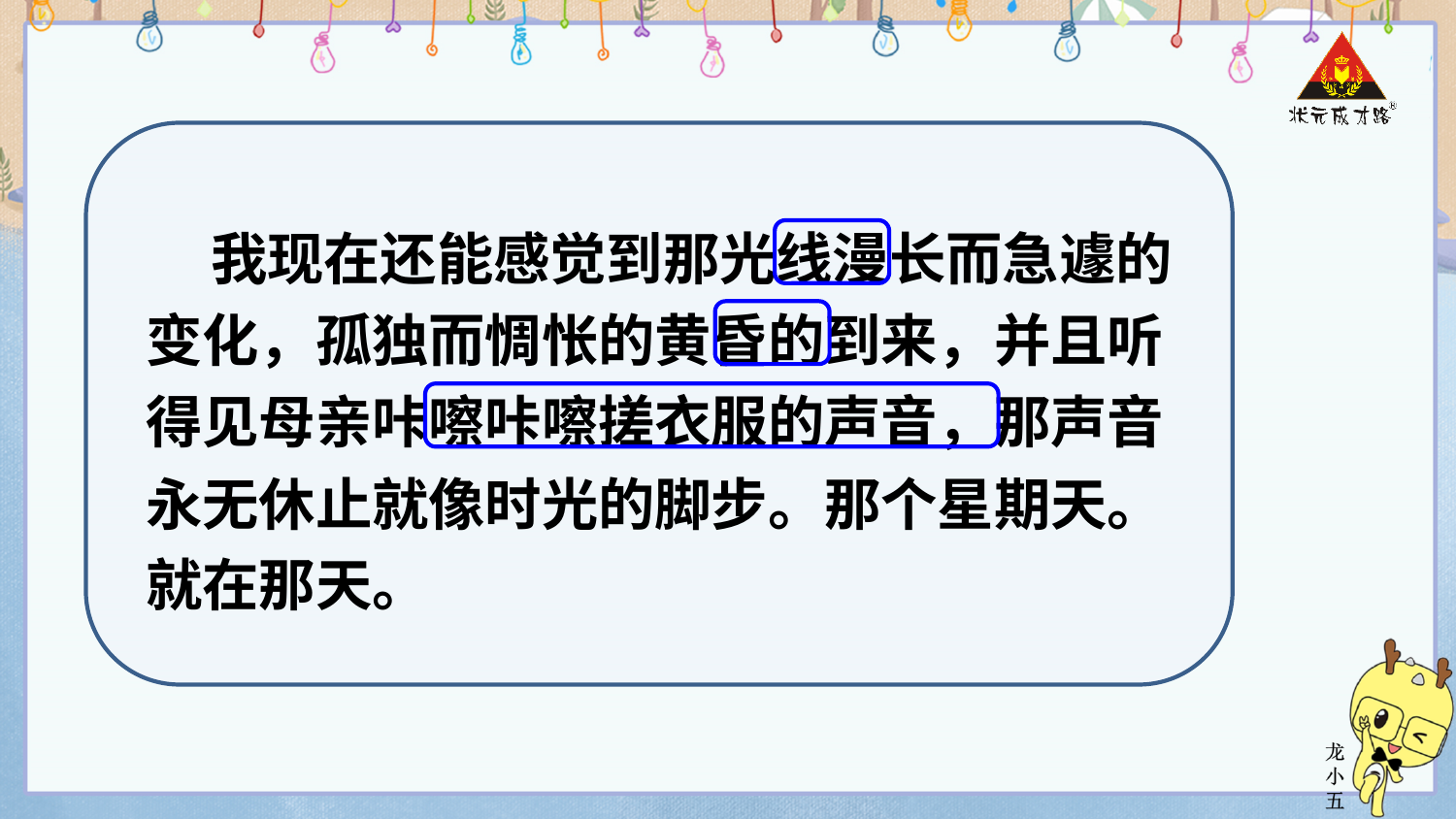

我现在还能感觉到那光线漫长而急遽的变化，孤独而惆怅的黄昏的到来，并且听得见母亲咔嚓咔嚓搓衣服的声音，那声音永无休止就像时光的脚步。那个星期天。就在那天。